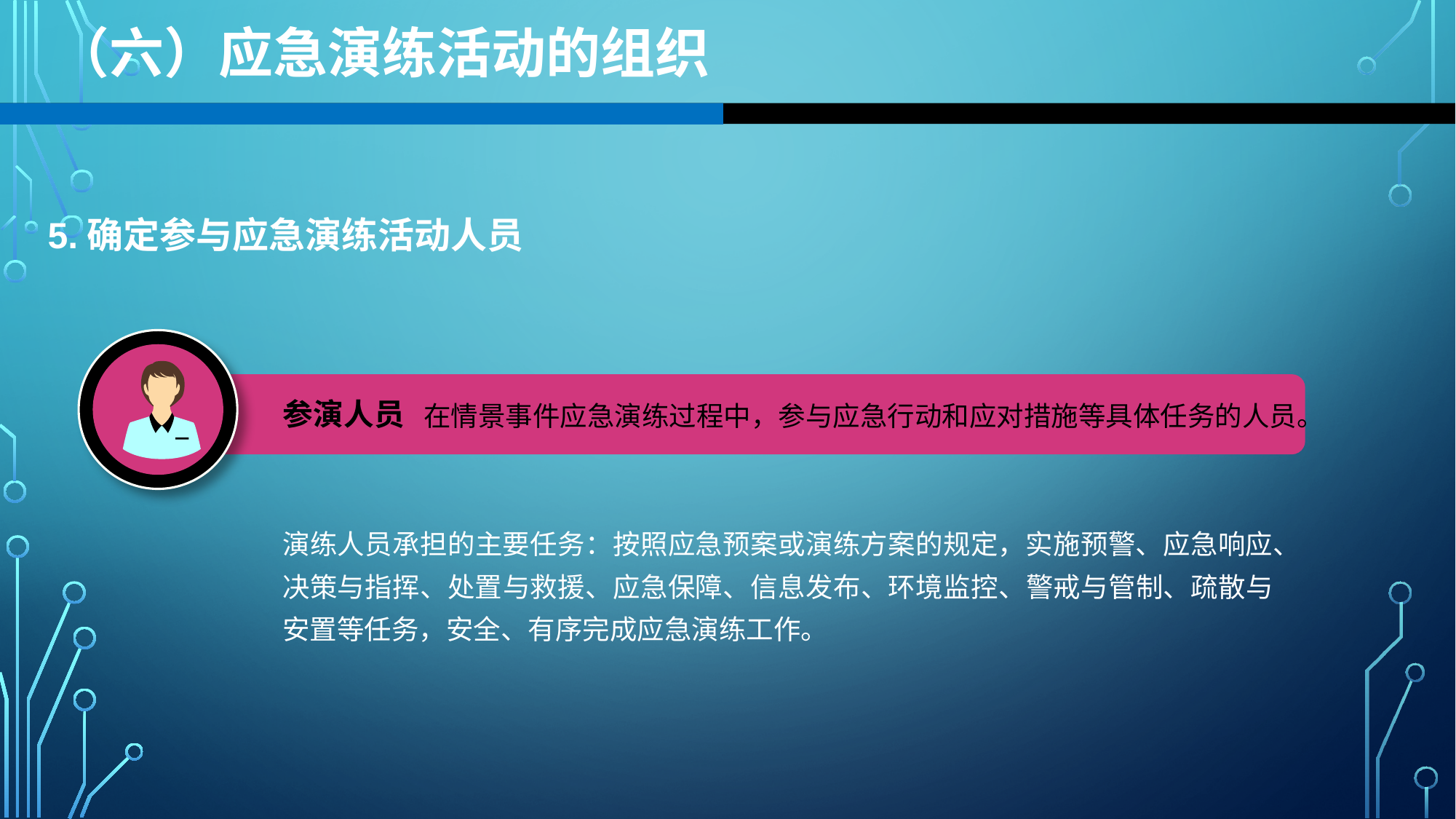

（六）应急演练活动的组织

5.确定参与应急演练活动人员

参演人员
在情景事件应急演练过程中，参与应急行动和应对措施等具体任务的人员。
演练人员承担的主要任务：按照应急预案或演练方案的规定，实施预警、应急响应、决策与指挥、处置与救援、应急保障、信息发布、环境监控、警戒与管制、疏散与安置等任务，安全、有序完成应急演练工作。